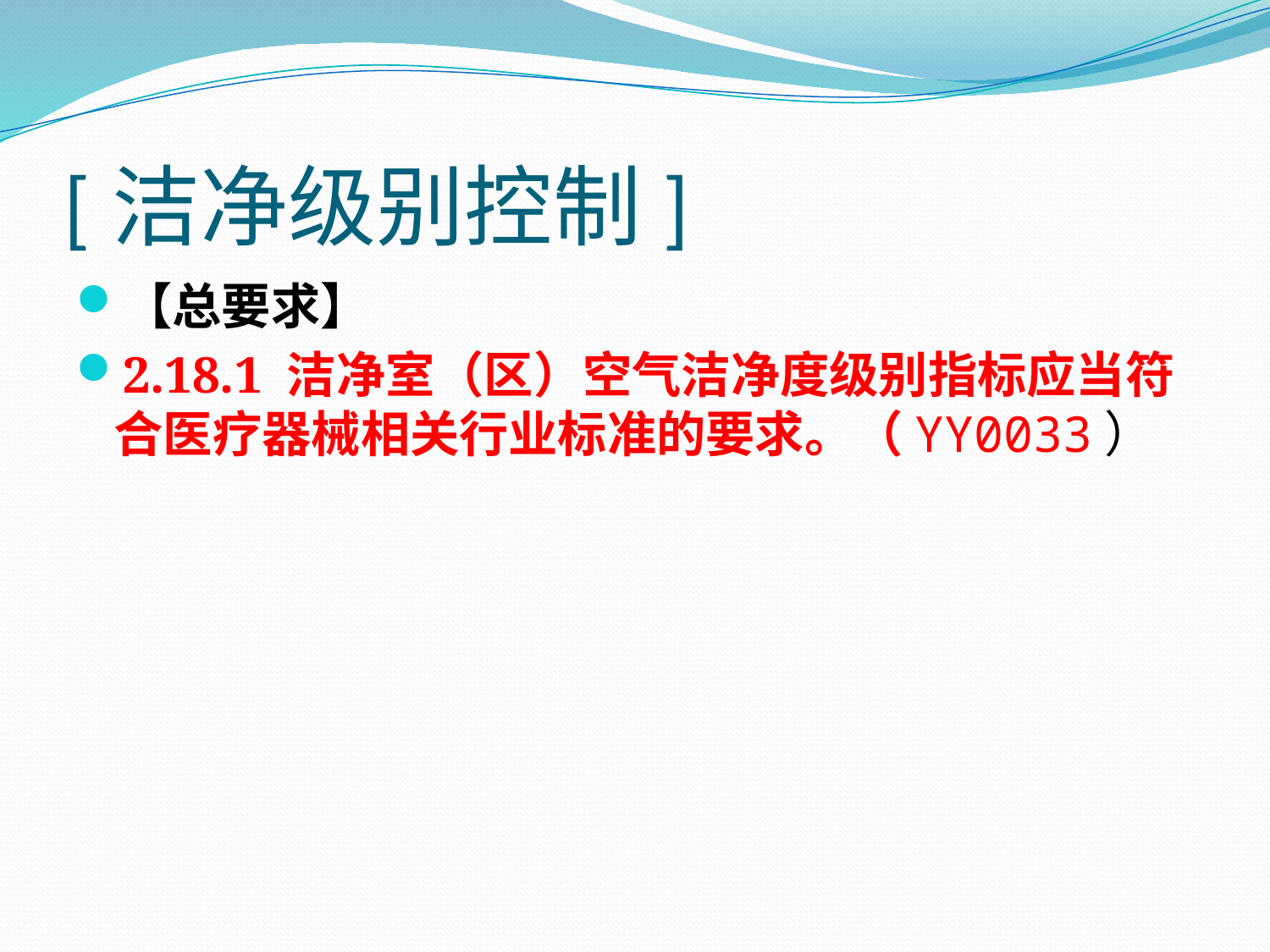

# [洁净级别控制]
【总要求】
2.18.1 洁净室（区）空气洁净度级别指标应当符合医疗器械相关行业标准的要求。（YY0033）